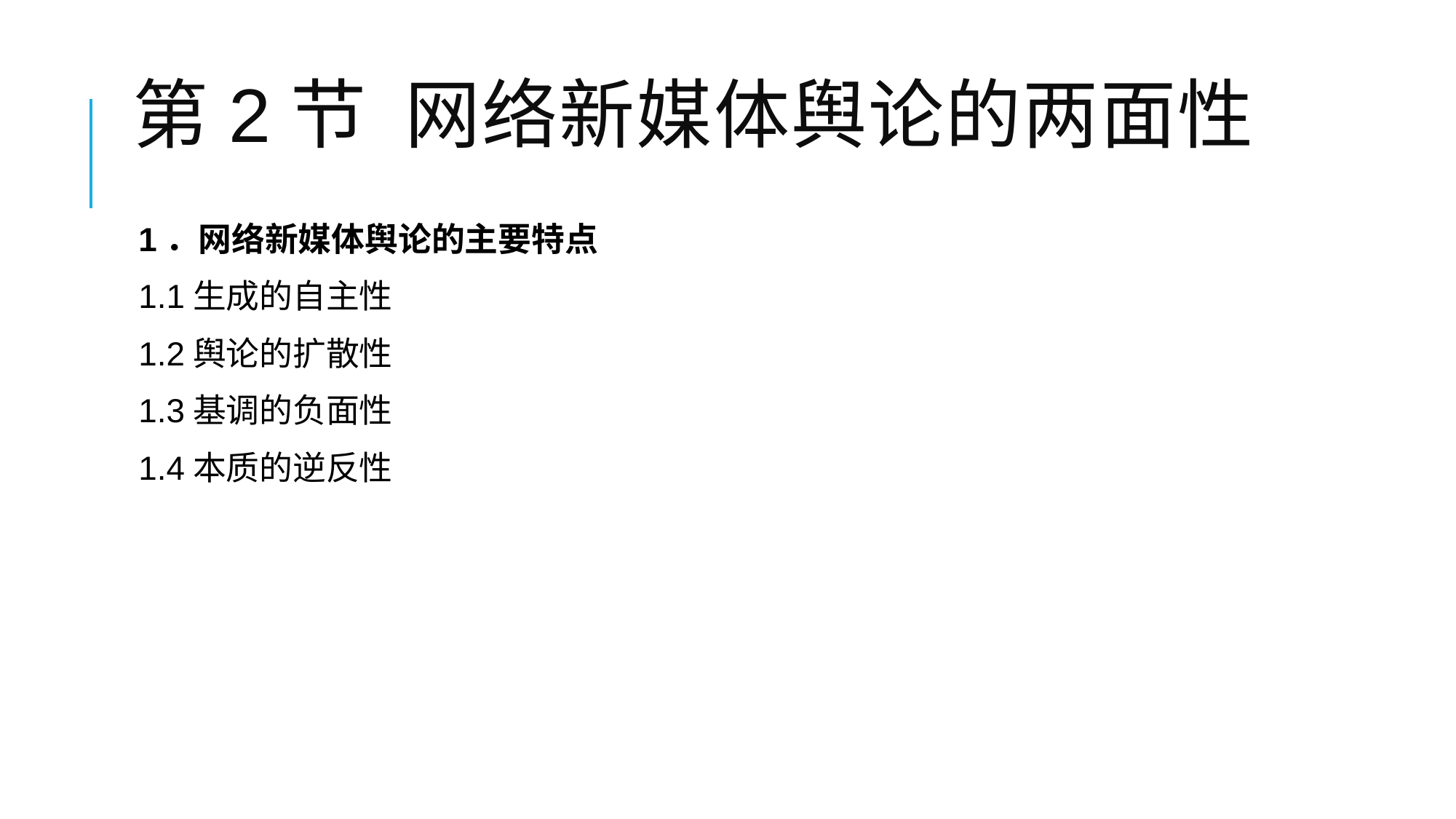

# 第2节  网络新媒体舆论的两面性
1．网络新媒体舆论的主要特点
1.1生成的自主性
1.2舆论的扩散性
1.3基调的负面性
1.4本质的逆反性